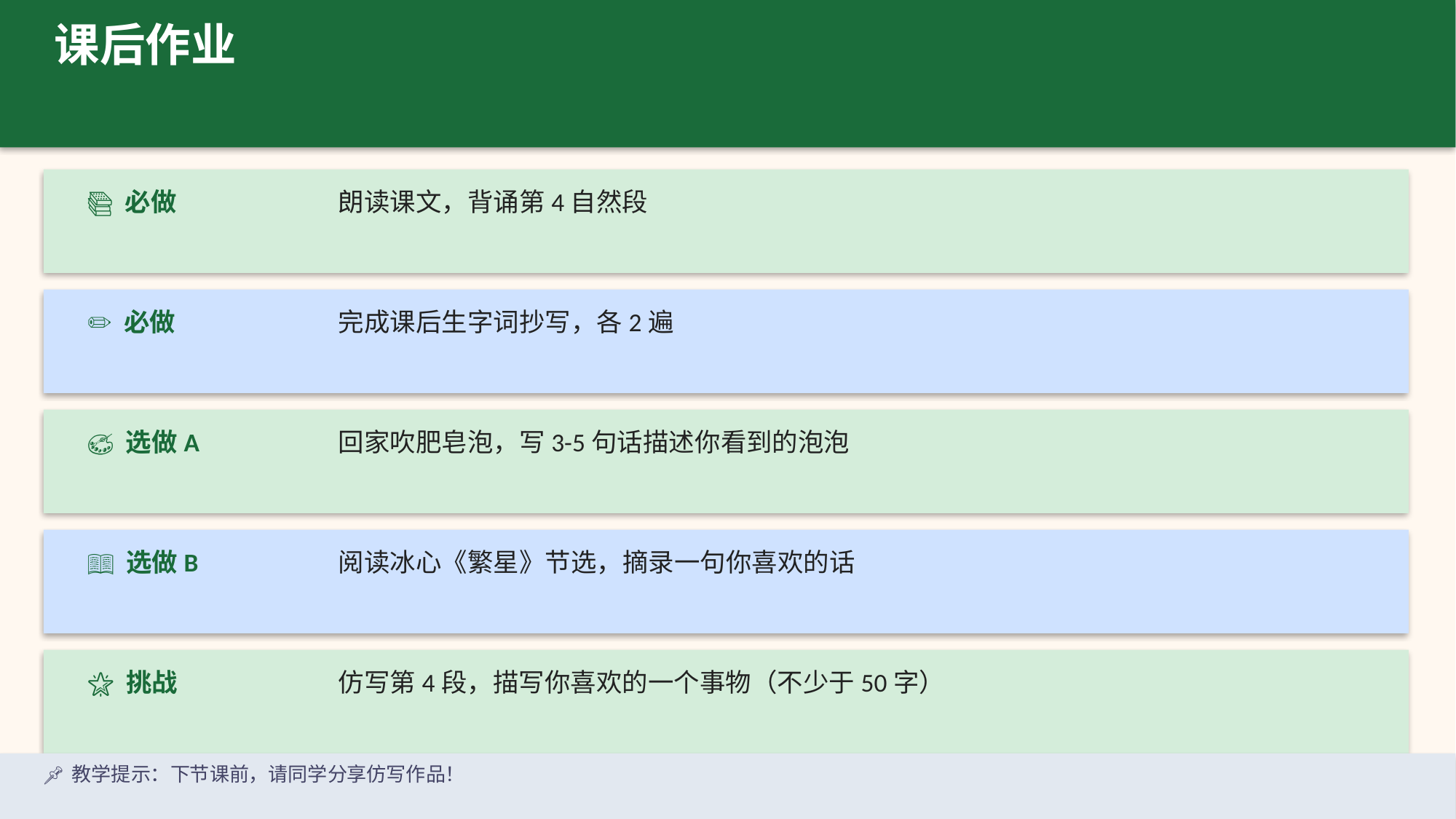

课后作业

📚 必做
朗读课文，背诵第4自然段

✏️ 必做
完成课后生字词抄写，各2遍

🎨 选做A
回家吹肥皂泡，写3-5句话描述你看到的泡泡

📖 选做B
阅读冰心《繁星》节选，摘录一句你喜欢的话

🌟 挑战
仿写第4段，描写你喜欢的一个事物（不少于50字）

📌 教学提示：下节课前，请同学分享仿写作品！